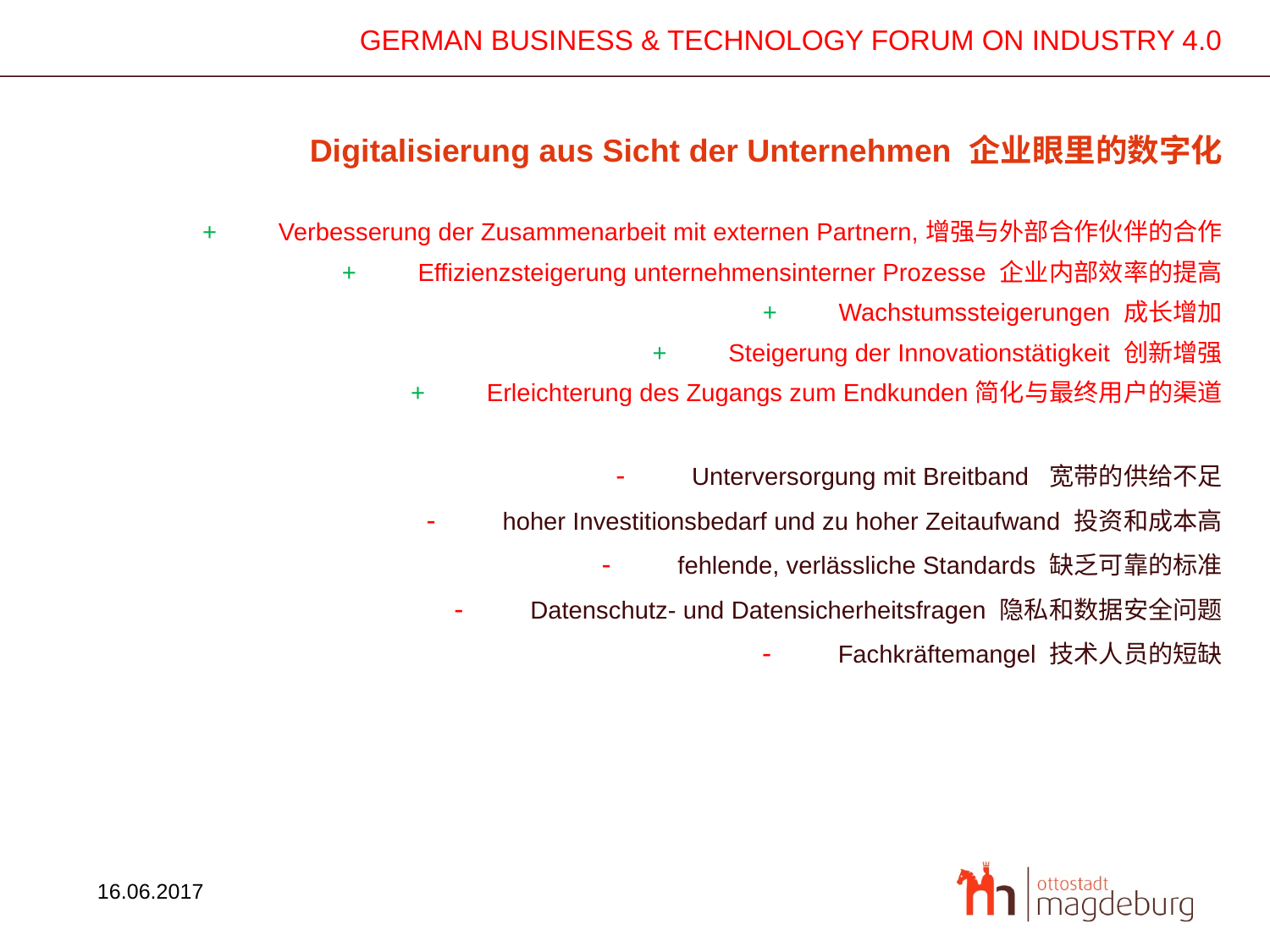

Digitalisierung aus Sicht der Unternehmen 企业眼里的数字化
+	Verbesserung der Zusammenarbeit mit externen Partnern,增强与外部合作伙伴的合作
+ 	Effizienzsteigerung unternehmensinterner Prozesse 企业内部效率的提高
+ 	Wachstumssteigerungen 成长增加
+ 	Steigerung der Innovationstätigkeit 创新增强
+ 	Erleichterung des Zugangs zum Endkunden简化与最终用户的渠道

-	Unterversorgung mit Breitband  宽带的供给不足
-	hoher Investitionsbedarf und zu hoher Zeitaufwand 投资和成本高
- 	fehlende, verlässliche Standards 缺乏可靠的标准
- 	Datenschutz- und Datensicherheitsfragen 隐私和数据安全问题
- 	Fachkräftemangel 技术人员的短缺